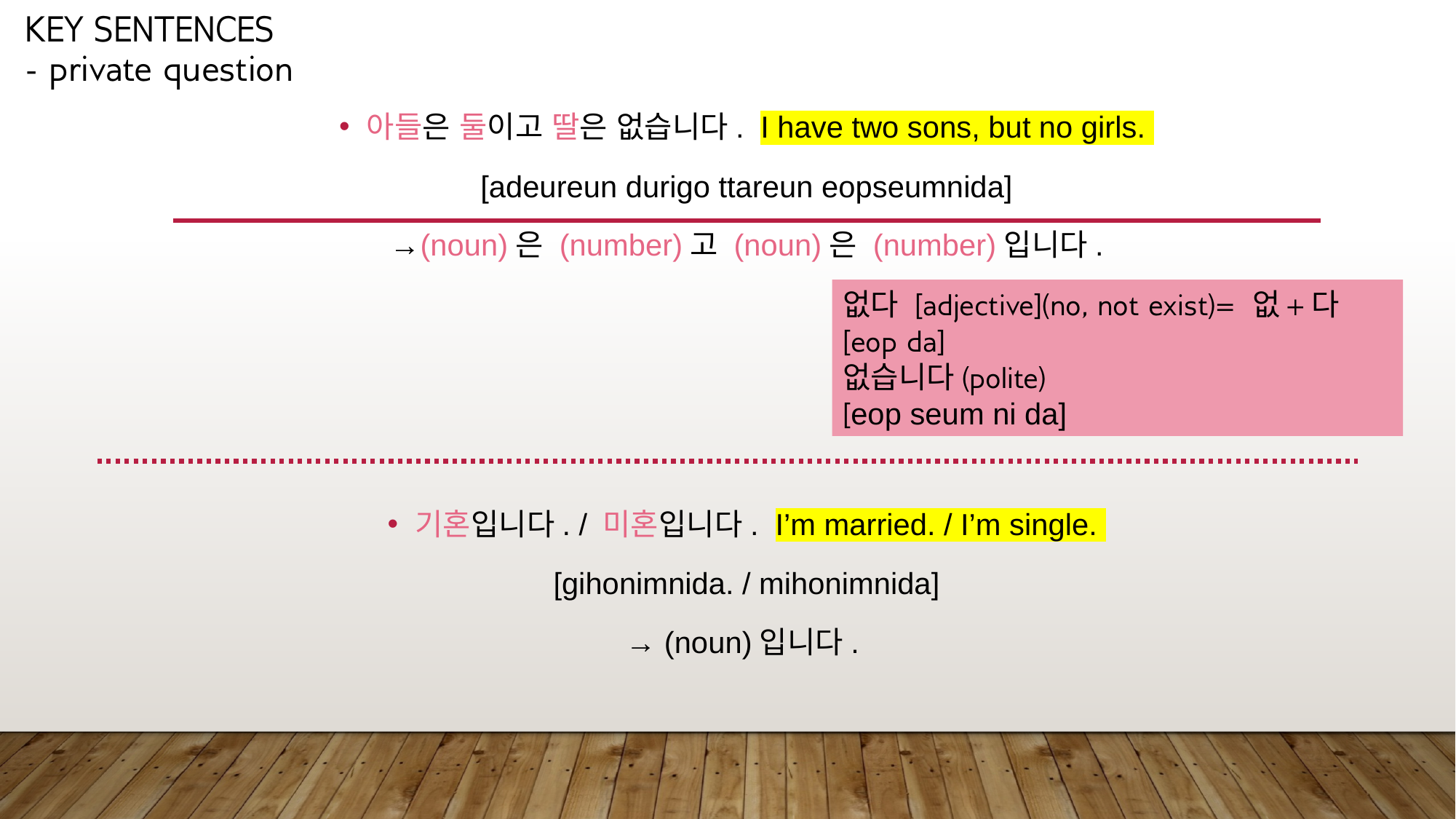

Key sentences
- private question
아들은 둘이고 딸은 없습니다.  I have two sons, but no girls.
[adeureun durigo ttareun eopseumnida]
→(noun)은 (number)고 (noun)은 (number)입니다.

기혼입니다. / 미혼입니다.  I’m married. / I’m single.
[gihonimnida. / mihonimnida]
→ (noun)입니다.

없다 [adjective](no, not exist)= 없+다
[eop da]
없습니다(polite)
[eop seum ni da]